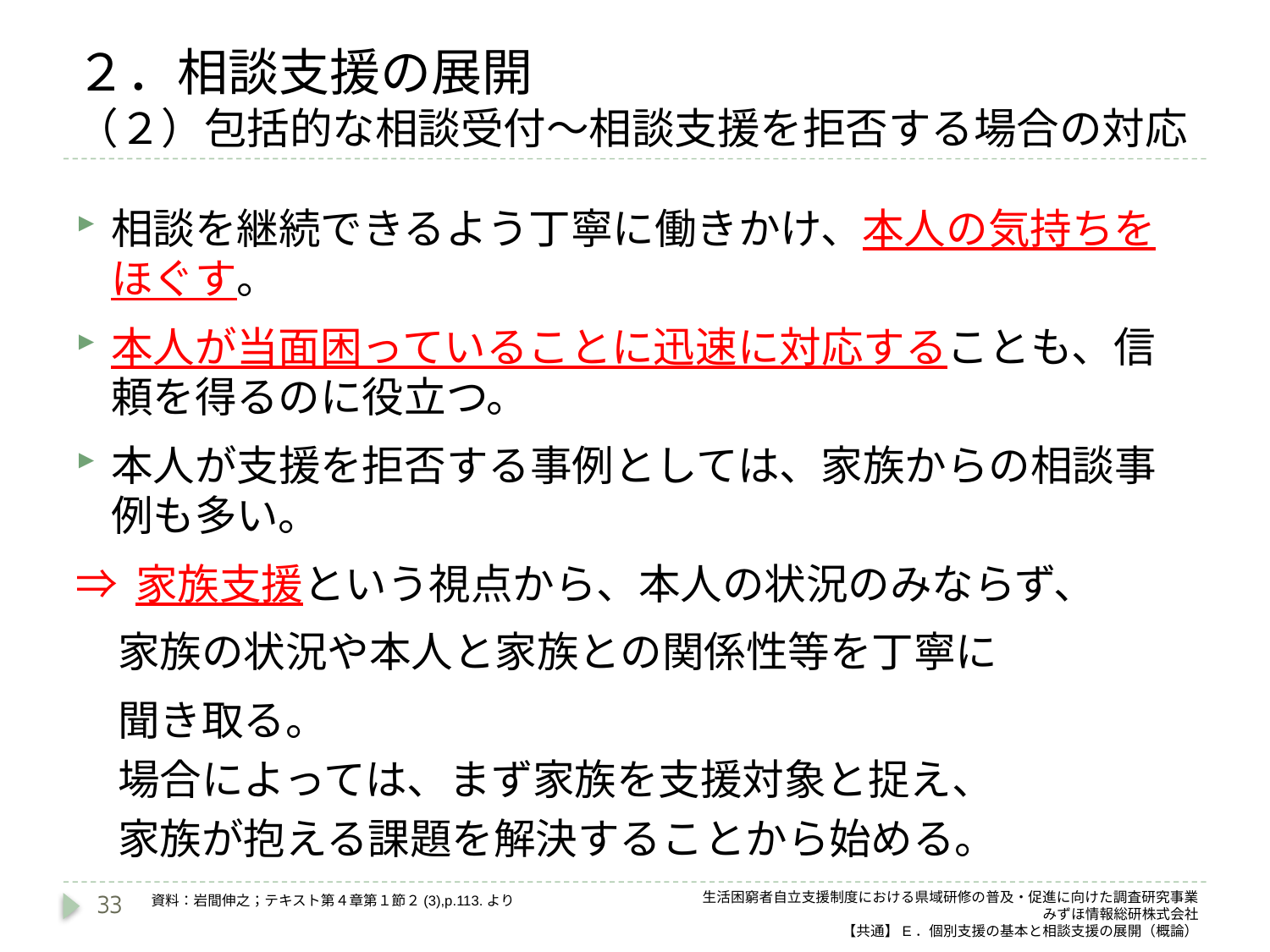

# ２．相談支援の展開 （２）包括的な相談受付～相談支援を拒否する場合の対応
相談を継続できるよう丁寧に働きかけ、本人の気持ちをほぐす。
本人が当面困っていることに迅速に対応することも、信頼を得るのに役立つ。
本人が支援を拒否する事例としては、家族からの相談事例も多い。
⇒ 家族支援という視点から、本人の状況のみならず、
　家族の状況や本人と家族との関係性等を丁寧に
　聞き取る。
　場合によっては、まず家族を支援対象と捉え、
　家族が抱える課題を解決することから始める。
33
生活困窮者自立支援制度における県域研修の普及・促進に向けた調査研究事業
みずほ情報総研株式会社
【共通】E．個別支援の基本と相談支援の展開（概論）
資料：岩間伸之；テキスト第４章第１節２(3),p.113.より